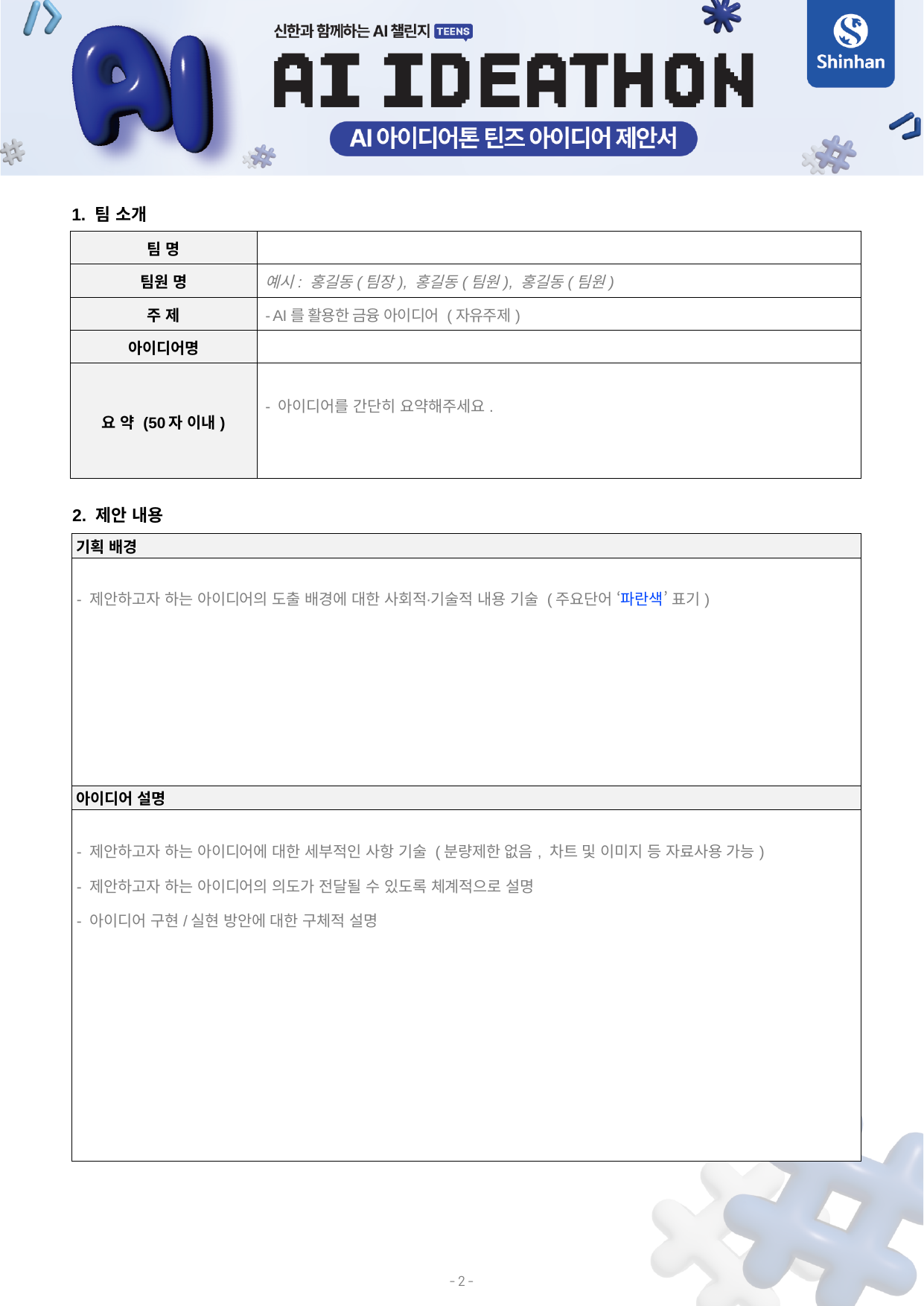

1. 팀 소개
| 팀 명 |  |
| --- | --- |
| 팀원 명 | 예시: 홍길동(팀장), 홍길동(팀원), 홍길동(팀원) |
| 주 제 | - AI를 활용한 금융 아이디어 (자유주제) |
| 아이디어명 |  |
| 요 약 (50자 이내) | - 아이디어를 간단히 요약해주세요. |
2. 제안 내용
| 기획 배경 |
| --- |
| - 제안하고자 하는 아이디어의 도출 배경에 대한 사회적∙기술적 내용 기술 (주요단어 ‘파란색’ 표기) |
| 아이디어 설명 |
| - 제안하고자 하는 아이디어에 대한 세부적인 사항 기술 (분량제한 없음, 차트 및 이미지 등 자료사용 가능) - 제안하고자 하는 아이디어의 의도가 전달될 수 있도록 체계적으로 설명 - 아이디어 구현/실현 방안에 대한 구체적 설명 |
- 2 -